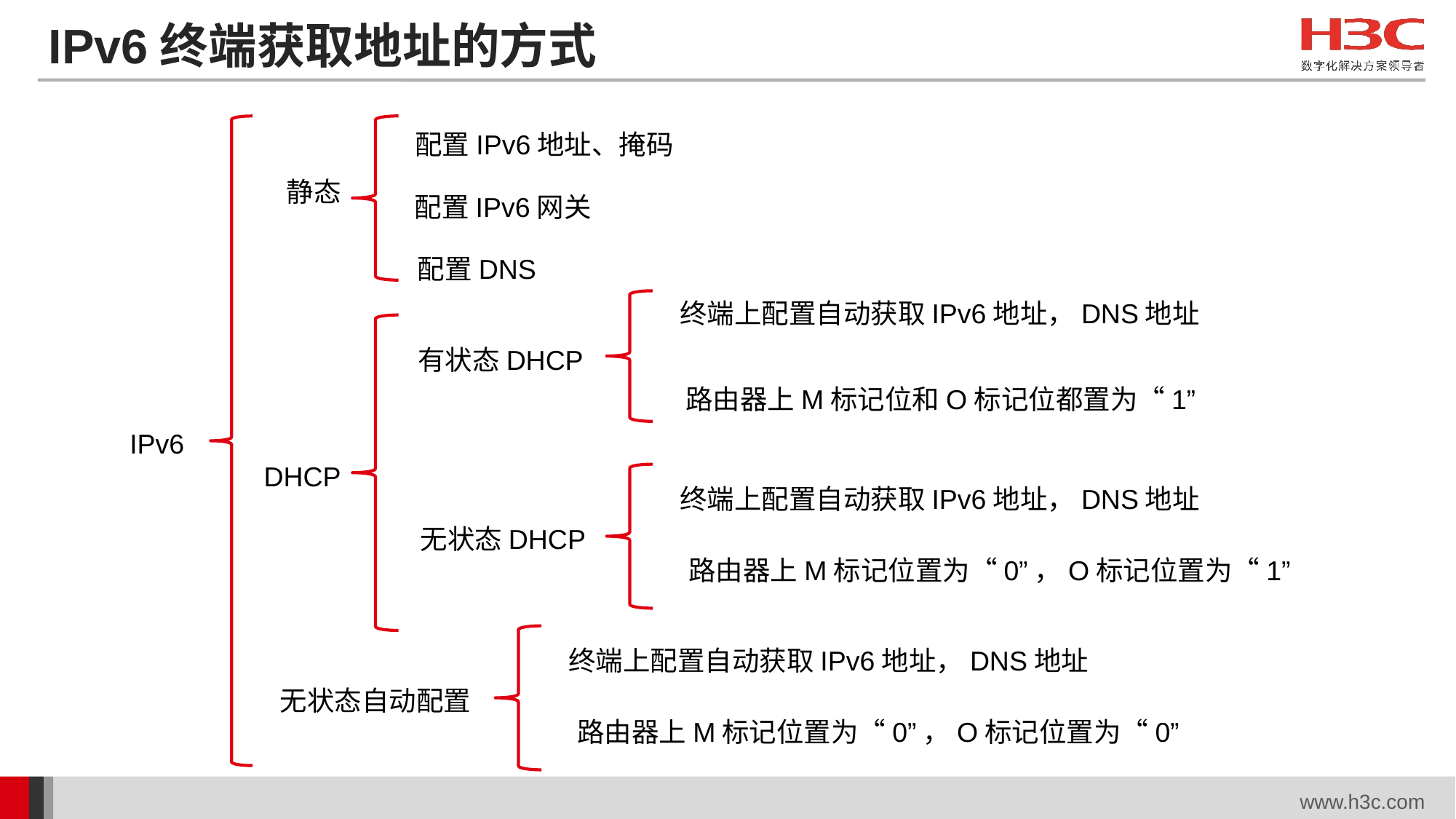

# IPv6终端获取地址的方式

配置IPv6地址、掩码
静态
配置IPv6网关
配置DNS

终端上配置自动获取IPv6地址，DNS地址

有状态DHCP
路由器上M标记位和O标记位都置为“1”
IPv6
DHCP

终端上配置自动获取IPv6地址，DNS地址
无状态DHCP
路由器上M标记位置为“0”，O标记位置为“1”

终端上配置自动获取IPv6地址，DNS地址
无状态自动配置
路由器上M标记位置为“0”，O标记位置为“0”